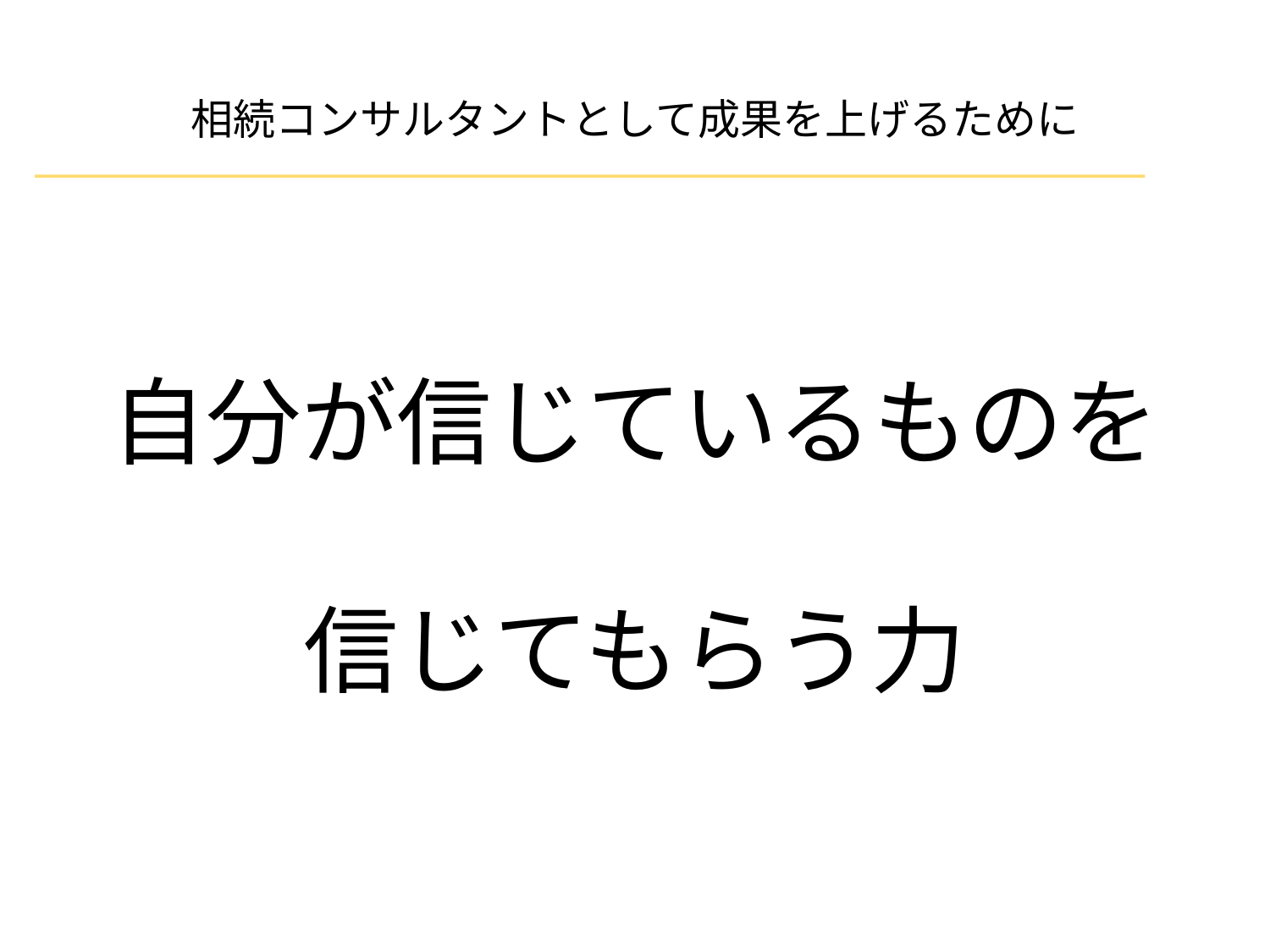

相続コンサルタントとして成果を上げるために
自分が信じているものを

信じてもらう力